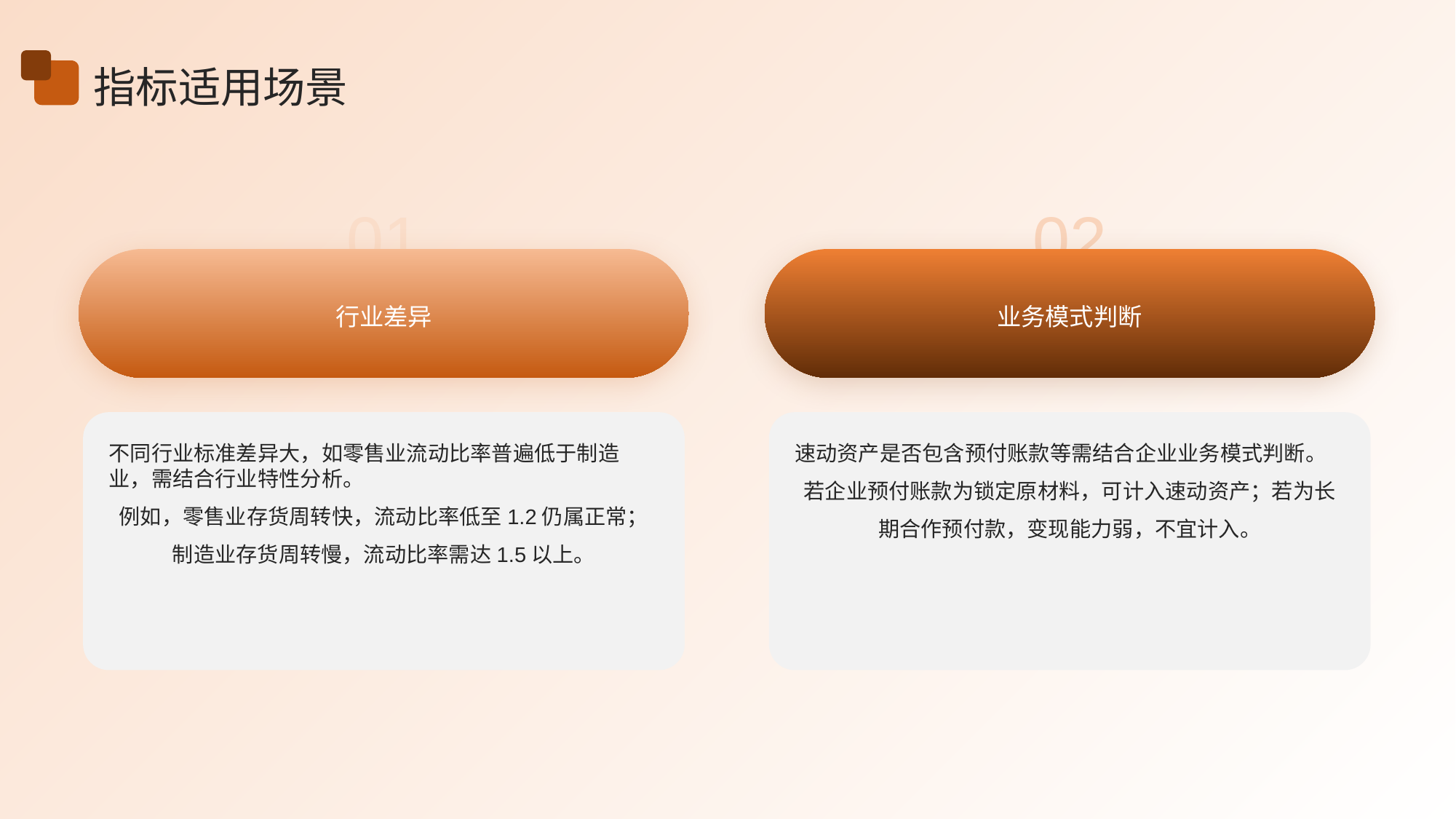

指标适用场景
01
02

行业差异
业务模式判断

不同行业标准差异大，如零售业流动比率普遍低于制造业，需结合行业特性分析。
例如，零售业存货周转快，流动比率低至1.2仍属正常；制造业存货周转慢，流动比率需达1.5以上。
速动资产是否包含预付账款等需结合企业业务模式判断。
若企业预付账款为锁定原材料，可计入速动资产；若为长期合作预付款，变现能力弱，不宜计入。